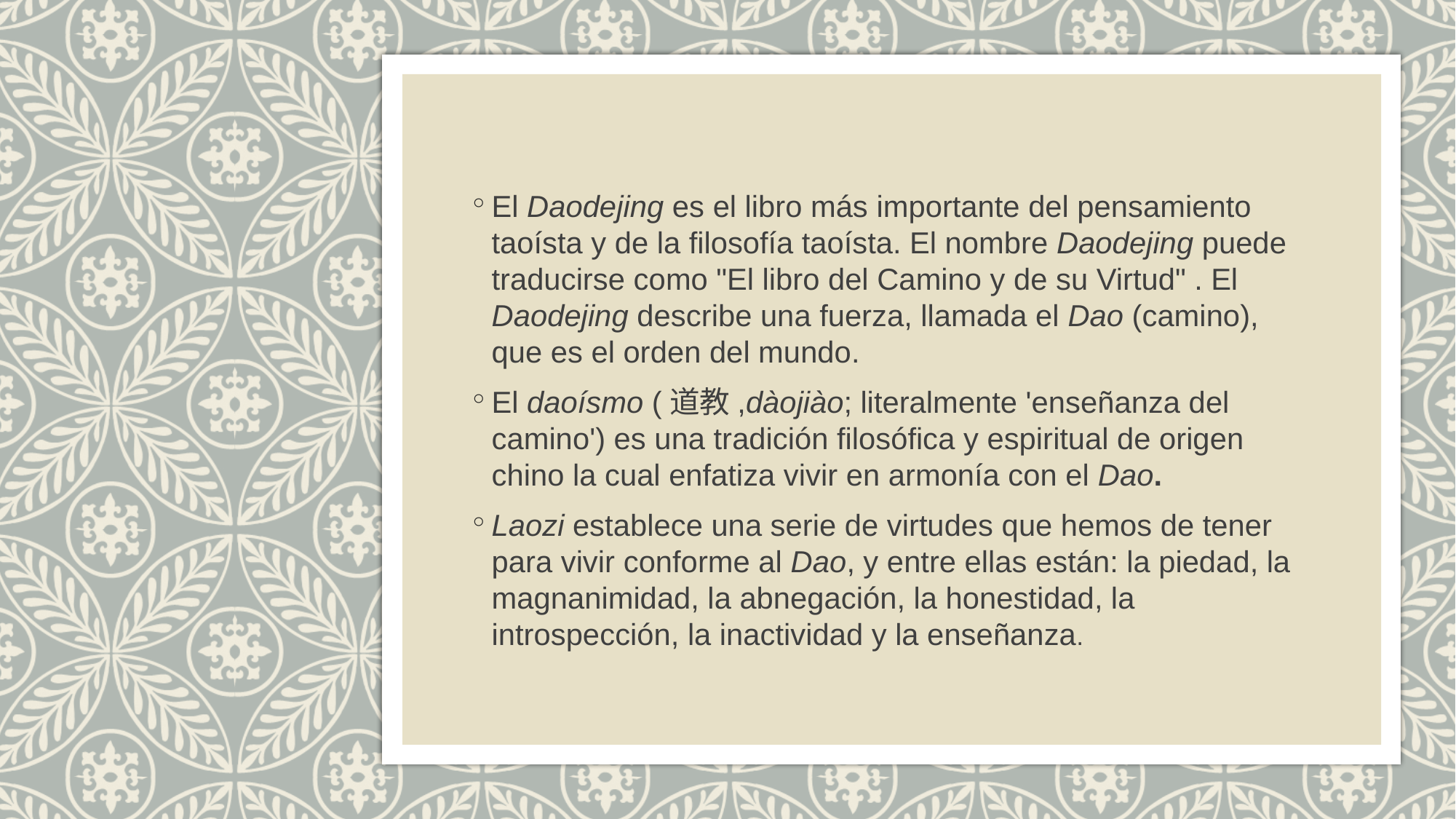

#
El Daodejing es el libro más importante del pensamiento taoísta y de la filosofía taoísta. El nombre Daodejing puede traducirse como "El libro del Camino y de su Virtud" . El Daodejing describe una fuerza, llamada el Dao (camino), que es el orden del mundo.
El daoísmo (道教,dàojiào; literalmente 'enseñanza del camino') es una tradición filosófica y espiritual de origen chino la cual enfatiza vivir en armonía con el Dao.
Laozi establece una serie de virtudes que hemos de tener para vivir conforme al Dao, y entre ellas están: la piedad, la magnanimidad, la abnegación, la honestidad, la introspección, la inactividad y la enseñanza.